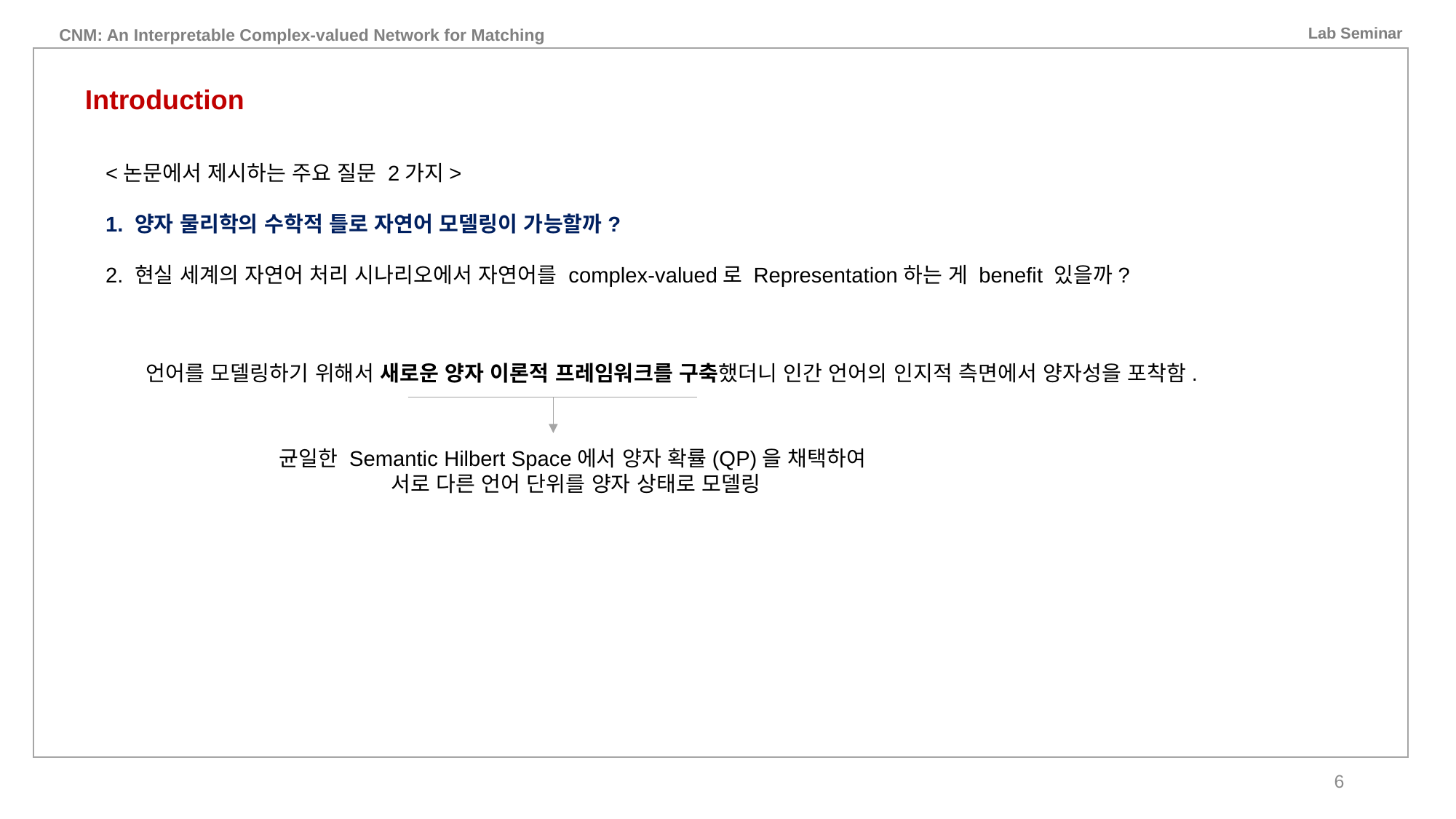

Lab Seminar
CNM: An Interpretable Complex-valued Network for Matching

Introduction
<논문에서 제시하는 주요 질문 2가지>

1. 양자 물리학의 수학적 틀로 자연어 모델링이 가능할까?
2. 현실 세계의 자연어 처리 시나리오에서 자연어를 complex-valued로 Representation하는 게 benefit 있을까?
언어를 모델링하기 위해서 새로운 양자 이론적 프레임워크를 구축했더니 인간 언어의 인지적 측면에서 양자성을 포착함.
균일한 Semantic Hilbert Space에서 양자 확률(QP)을 채택하여
서로 다른 언어 단위를 양자 상태로 모델링
6